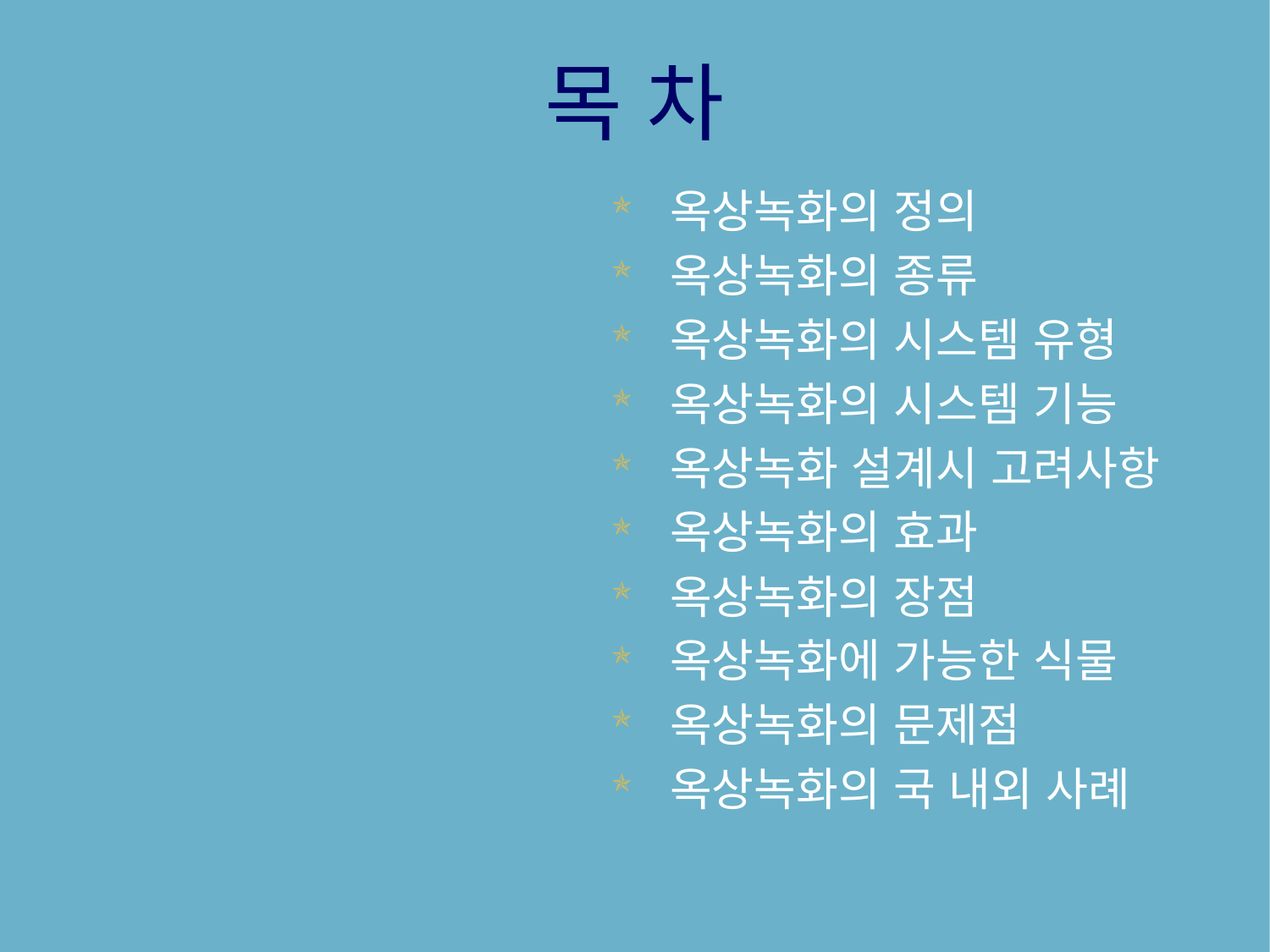

# 목 차
옥상녹화의 정의
옥상녹화의 종류
옥상녹화의 시스템 유형
옥상녹화의 시스템 기능
옥상녹화 설계시 고려사항
옥상녹화의 효과
옥상녹화의 장점
옥상녹화에 가능한 식물
옥상녹화의 문제점
옥상녹화의 국 내외 사례